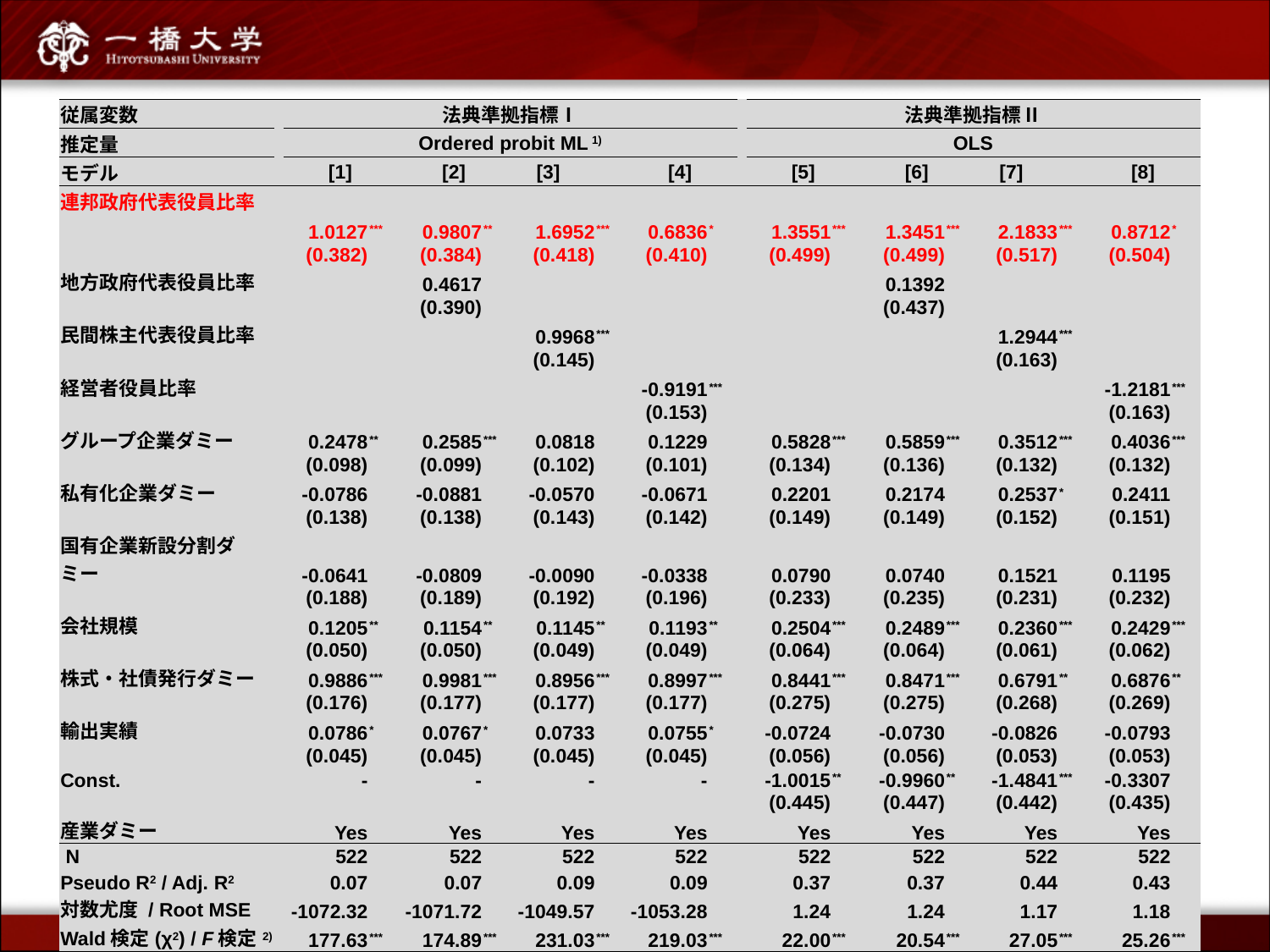

| 従属変数 |  | 法典準拠指標Ⅰ |  |  |  |  |  |  |  |  | 法典準拠指標Ⅱ |  |  |  |  |  |  |  |
| --- | --- | --- | --- | --- | --- | --- | --- | --- | --- | --- | --- | --- | --- | --- | --- | --- | --- | --- |
| 推定量 |  | Ordered probit ML 1) |  |  |  |  |  |  |  |  | OLS |  |  |  |  |  |  |  |
| モデル |  | [1] |  | [2] |  | [3] |  | [4] |  |  | [5] |  | [6] |  | [7] |  | [8] |  |
| 連邦政府代表役員比率 |  | 1.0127 | \*\*\* | 0.9807 | \*\* | 1.6952 | \*\*\* | 0.6836 | \* |  | 1.3551 | \*\*\* | 1.3451 | \*\*\* | 2.1833 | \*\*\* | 0.8712 | \* |
|  |  | (0.382) |  | (0.384) |  | (0.418) |  | (0.410) |  |  | (0.499) |  | (0.499) |  | (0.517) |  | (0.504) |  |
| 地方政府代表役員比率 |  |  |  | 0.4617 |  |  |  |  |  |  |  |  | 0.1392 |  |  |  |  |  |
|  |  |  |  | (0.390) |  |  |  |  |  |  |  |  | (0.437) |  |  |  |  |  |
| 民間株主代表役員比率 |  |  |  |  |  | 0.9968 | \*\*\* |  |  |  |  |  |  |  | 1.2944 | \*\*\* |  |  |
|  |  |  |  |  |  | (0.145) |  |  |  |  |  |  |  |  | (0.163) |  |  |  |
| 経営者役員比率 |  |  |  |  |  |  |  | -0.9191 | \*\*\* |  |  |  |  |  |  |  | -1.2181 | \*\*\* |
|  |  |  |  |  |  |  |  | (0.153) |  |  |  |  |  |  |  |  | (0.163) |  |
| グループ企業ダミー |  | 0.2478 | \*\* | 0.2585 | \*\*\* | 0.0818 |  | 0.1229 |  |  | 0.5828 | \*\*\* | 0.5859 | \*\*\* | 0.3512 | \*\*\* | 0.4036 | \*\*\* |
|  |  | (0.098) |  | (0.099) |  | (0.102) |  | (0.101) |  |  | (0.134) |  | (0.136) |  | (0.132) |  | (0.132) |  |
| 私有化企業ダミー |  | -0.0786 |  | -0.0881 |  | -0.0570 |  | -0.0671 |  |  | 0.2201 |  | 0.2174 |  | 0.2537 | \* | 0.2411 |  |
|  |  | (0.138) |  | (0.138) |  | (0.143) |  | (0.142) |  |  | (0.149) |  | (0.149) |  | (0.152) |  | (0.151) |  |
| 国有企業新設分割ダミー |  | -0.0641 |  | -0.0809 |  | -0.0090 |  | -0.0338 |  |  | 0.0790 |  | 0.0740 |  | 0.1521 |  | 0.1195 |  |
|  |  | (0.188) |  | (0.189) |  | (0.192) |  | (0.196) |  |  | (0.233) |  | (0.235) |  | (0.231) |  | (0.232) |  |
| 会社規模 |  | 0.1205 | \*\* | 0.1154 | \*\* | 0.1145 | \*\* | 0.1193 | \*\* |  | 0.2504 | \*\*\* | 0.2489 | \*\*\* | 0.2360 | \*\*\* | 0.2429 | \*\*\* |
|  |  | (0.050) |  | (0.050) |  | (0.049) |  | (0.049) |  |  | (0.064) |  | (0.064) |  | (0.061) |  | (0.062) |  |
| 株式・社債発行ダミー |  | 0.9886 | \*\*\* | 0.9981 | \*\*\* | 0.8956 | \*\*\* | 0.8997 | \*\*\* |  | 0.8441 | \*\*\* | 0.8471 | \*\*\* | 0.6791 | \*\* | 0.6876 | \*\* |
|  |  | (0.176) |  | (0.177) |  | (0.177) |  | (0.177) |  |  | (0.275) |  | (0.275) |  | (0.268) |  | (0.269) |  |
| 輸出実績 |  | 0.0786 | \* | 0.0767 | \* | 0.0733 |  | 0.0755 | \* |  | -0.0724 |  | -0.0730 |  | -0.0826 |  | -0.0793 |  |
|  |  | (0.045) |  | (0.045) |  | (0.045) |  | (0.045) |  |  | (0.056) |  | (0.056) |  | (0.053) |  | (0.053) |  |
| Const. |  | - |  | - |  | - |  | - |  |  | -1.0015 | \*\* | -0.9960 | \*\* | -1.4841 | \*\*\* | -0.3307 |  |
|  |  |  |  |  |  |  |  |  |  |  | (0.445) |  | (0.447) |  | (0.442) |  | (0.435) |  |
| 産業ダミー |  | Yes |  | Yes |  | Yes |  | Yes |  |  | Yes |  | Yes |  | Yes |  | Yes |  |
| N |  | 522 |  | 522 |  | 522 |  | 522 |  |  | 522 |  | 522 |  | 522 |  | 522 |  |
| Pseudo R2 / Adj. R2 |  | 0.07 |  | 0.07 |  | 0.09 |  | 0.09 |  |  | 0.37 |  | 0.37 |  | 0.44 |  | 0.43 |  |
| 対数尤度 / Root MSE |  | -1072.32 |  | -1071.72 |  | -1049.57 |  | -1053.28 |  |  | 1.24 |  | 1.24 |  | 1.17 |  | 1.18 |  |
| Wald検定(χ2) / F検定 2) |  | 177.63 | \*\*\* | 174.89 | \*\*\* | 231.03 | \*\*\* | 219.03 | \*\*\* |  | 22.00 | \*\*\* | 20.54 | \*\*\* | 27.05 | \*\*\* | 25.26 | \*\*\* |
| 注 1)回帰係数は，限界効果。 |  |  |  |  |  |  |  |  |  |  |  |  |  |  |  |  |  |  |
| 2)帰無仮説：全ての係数がゼロ。 |  |  |  |  |  |  |  |  |  |  |  |  |  |  |  |  |  |  |
| 3)括弧内は，分散不均一性の下でも一致性のある標準誤差。\*\*\*: 1％水準で有意，\*\*: 5％水準で有意，\*: 10％水準で有意。 |  |  |  |  |  |  |  |  |  |  |  |  |  |  |  |  |  |  |